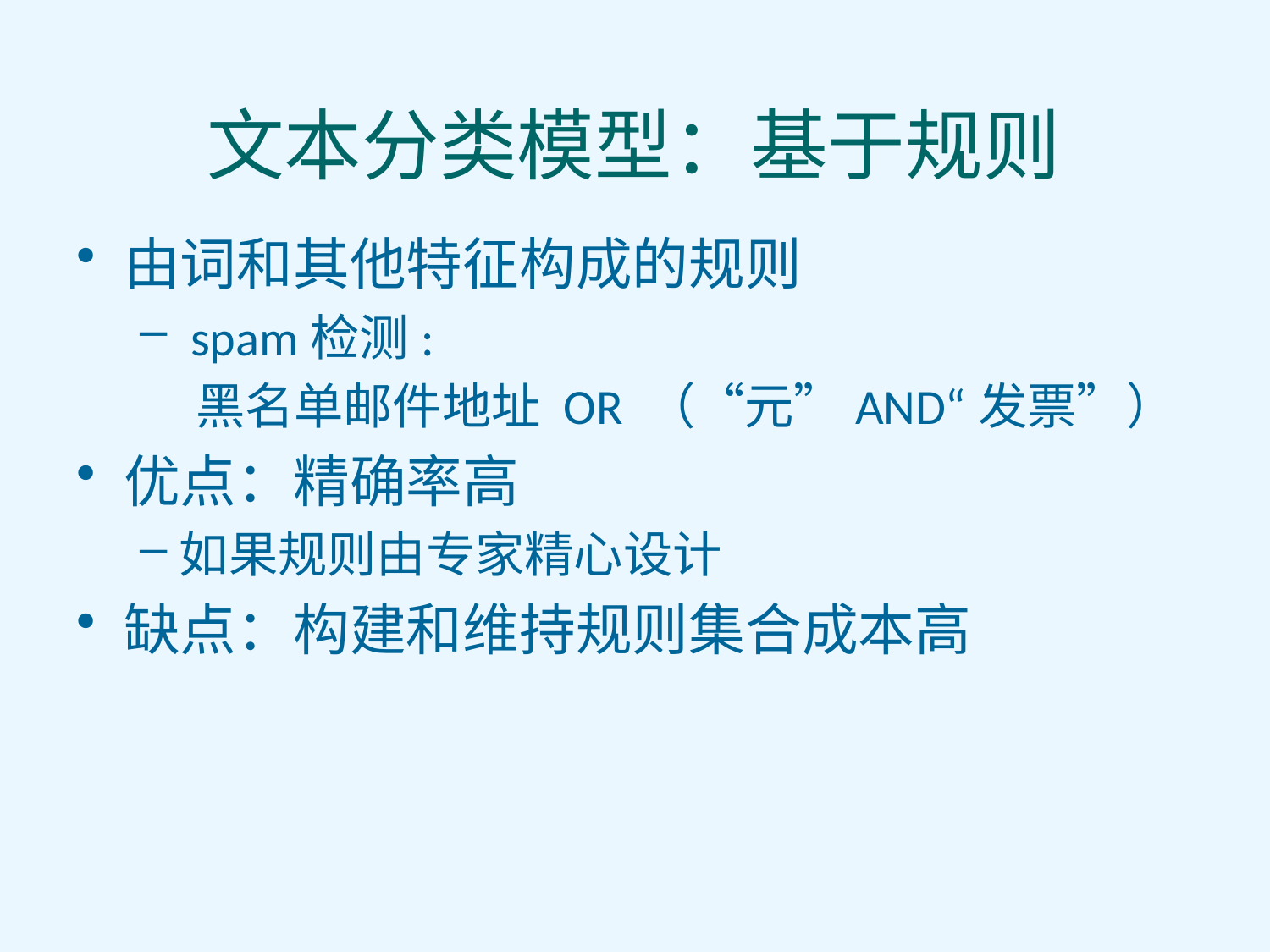

# 文本分类模型：基于规则
由词和其他特征构成的规则
 spam检测:
    黑名单邮件地址 OR （“元”AND“发票”）
优点：精确率高
如果规则由专家精心设计
缺点：构建和维持规则集合成本高